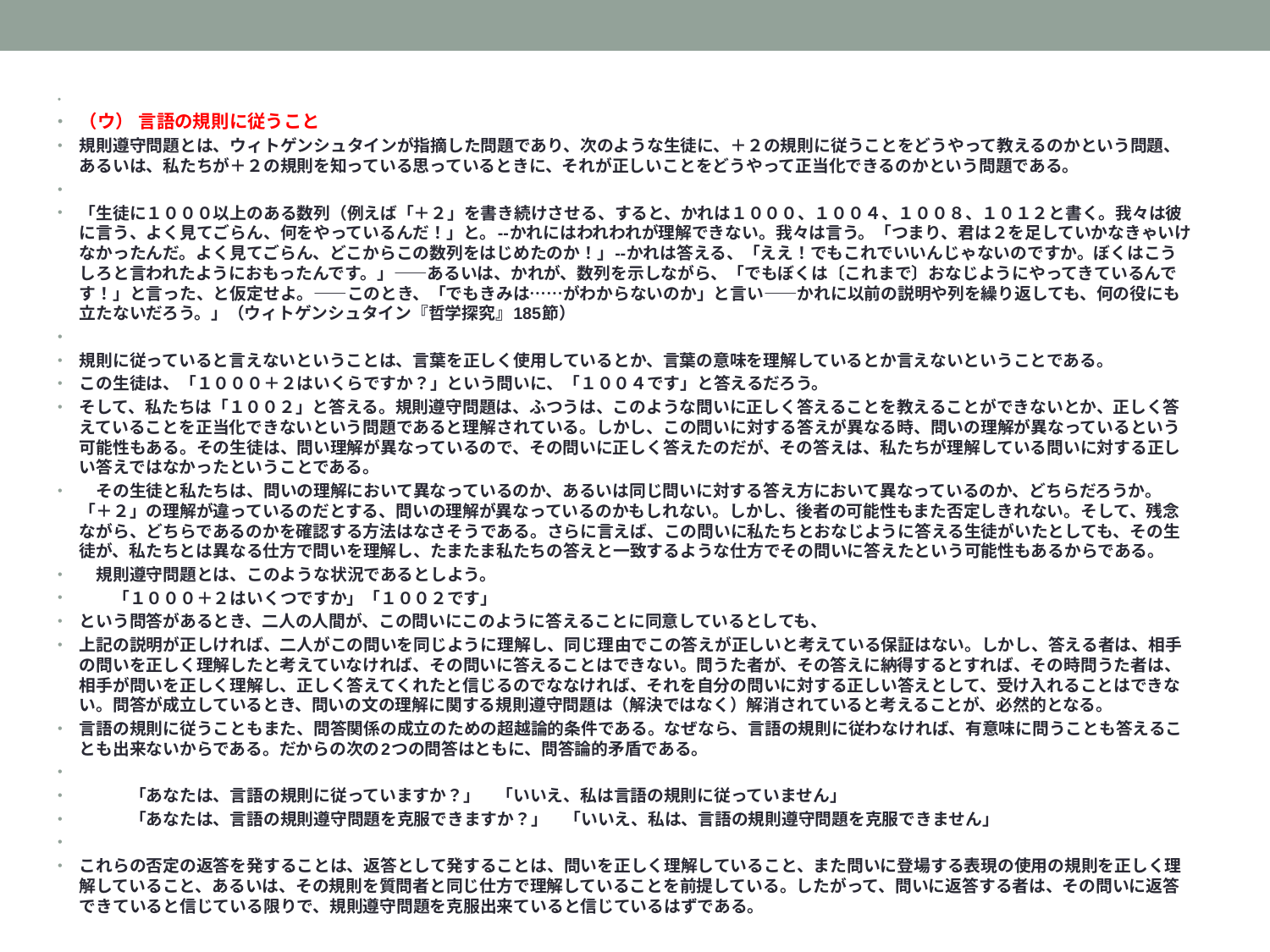

（ウ） 言語の規則に従うこと
規則遵守問題とは、ウィトゲンシュタインが指摘した問題であり、次のような生徒に、＋２の規則に従うことをどうやって教えるのかという問題、あるいは、私たちが＋２の規則を知っている思っているときに、それが正しいことをどうやって正当化できるのかという問題である。

「生徒に１０００以上のある数列（例えば「＋２」を書き続けさせる、すると、かれは１０００、１００４、１００８、１０１２と書く。我々は彼に言う、よく見てごらん、何をやっているんだ！」と。--かれにはわれわれが理解できない。我々は言う。「つまり、君は２を足していかなきゃいけなかったんだ。よく見てごらん、どこからこの数列をはじめたのか！」--かれは答える、「ええ！でもこれでいいんじゃないのですか。ぼくはこうしろと言われたようにおもったんです。」――あるいは、かれが、数列を示しながら、「でもぼくは〔これまで〕おなじようにやってきているんです！」と言った、と仮定せよ。――このとき、「でもきみは……がわからないのか」と言い――かれに以前の説明や列を繰り返しても、何の役にも立たないだろう。」（ウィトゲンシュタイン『哲学探究』185節）

規則に従っていると言えないということは、言葉を正しく使用しているとか、言葉の意味を理解しているとか言えないということである。
この生徒は、「１０００＋２はいくらですか？」という問いに、「１００４です」と答えるだろう。
そして、私たちは「１００２」と答える。規則遵守問題は、ふつうは、このような問いに正しく答えることを教えることができないとか、正しく答えていることを正当化できないという問題であると理解されている。しかし、この問いに対する答えが異なる時、問いの理解が異なっているという可能性もある。その生徒は、問い理解が異なっているので、その問いに正しく答えたのだが、その答えは、私たちが理解している問いに対する正しい答えではなかったということである。
　その生徒と私たちは、問いの理解において異なっているのか、あるいは同じ問いに対する答え方において異なっているのか、どちらだろうか。「＋２」の理解が違っているのだとする、問いの理解が異なっているのかもしれない。しかし、後者の可能性もまた否定しきれない。そして、残念ながら、どちらであるのかを確認する方法はなさそうである。さらに言えば、この問いに私たちとおなじように答える生徒がいたとしても、その生徒が、私たちとは異なる仕方で問いを理解し、たまたま私たちの答えと一致するような仕方でその問いに答えたという可能性もあるからである。
　規則遵守問題とは、このような状況であるとしよう。
　　「１０００＋２はいくつですか」「１００２です」
という問答があるとき、二人の人間が、この問いにこのように答えることに同意しているとしても、
上記の説明が正しければ、二人がこの問いを同じように理解し、同じ理由でこの答えが正しいと考えている保証はない。しかし、答える者は、相手の問いを正しく理解したと考えていなければ、その問いに答えることはできない。問うた者が、その答えに納得するとすれば、その時問うた者は、相手が問いを正しく理解し、正しく答えてくれたと信じるのでななければ、それを自分の問いに対する正しい答えとして、受け入れることはできない。問答が成立しているとき、問いの文の理解に関する規則遵守問題は（解決ではなく）解消されていると考えることが、必然的となる。
言語の規則に従うこともまた、問答関係の成立のための超越論的条件である。なぜなら、言語の規則に従わなければ、有意味に問うことも答えることも出来ないからである。だからの次の2つの問答はともに、問答論的矛盾である。

　　　「あなたは、言語の規則に従っていますか？」　「いいえ、私は言語の規則に従っていません」
　　　「あなたは、言語の規則遵守問題を克服できますか？」　「いいえ、私は、言語の規則遵守問題を克服できません」

これらの否定の返答を発することは、返答として発することは、問いを正しく理解していること、また問いに登場する表現の使用の規則を正しく理解していること、あるいは、その規則を質問者と同じ仕方で理解していることを前提している。したがって、問いに返答する者は、その問いに返答できていると信じている限りで、規則遵守問題を克服出来ていると信じているはずである。